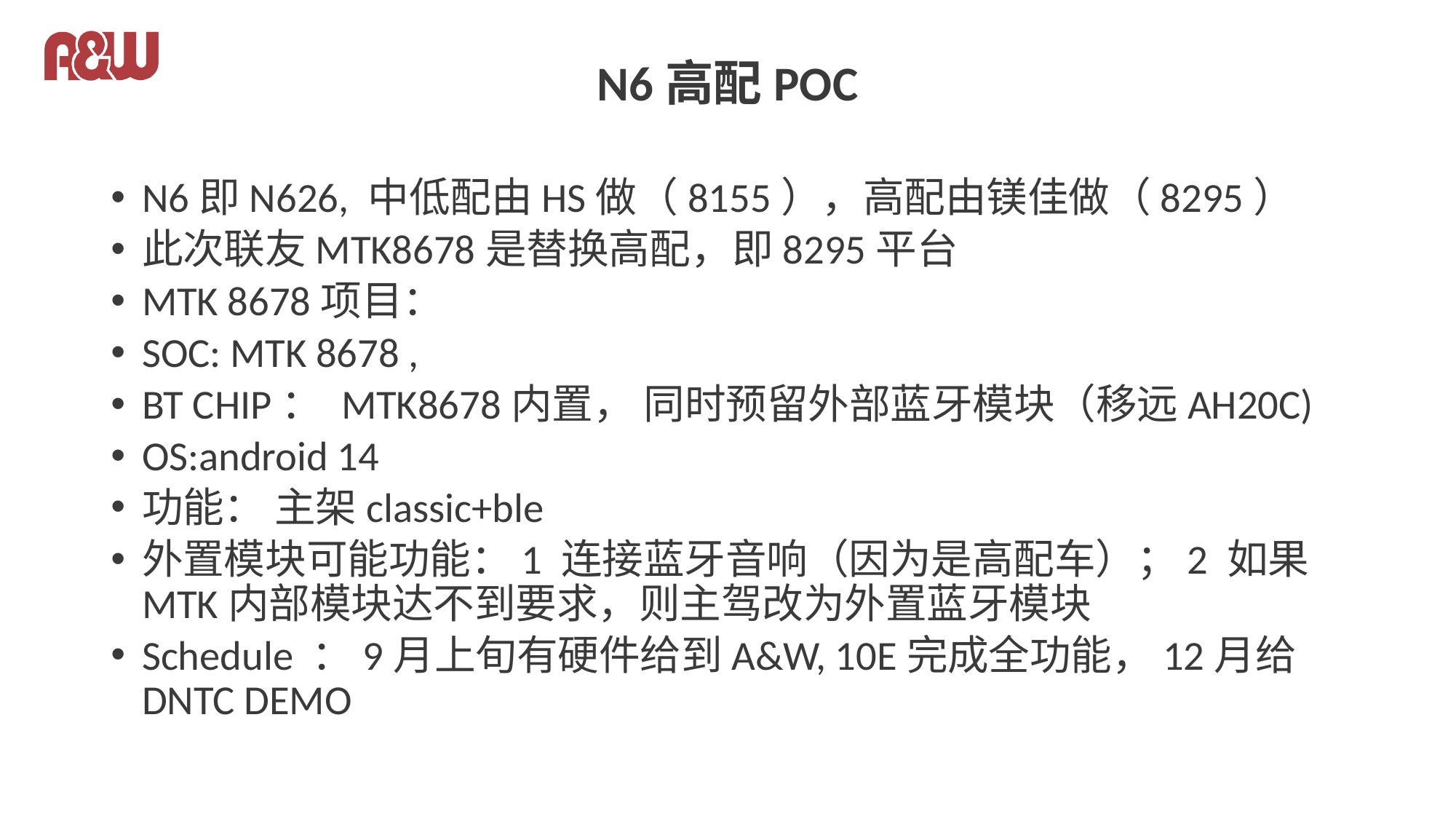

# N6高配POC
N6即N626, 中低配由HS做（8155），高配由镁佳做（8295）
此次联友MTK8678是替换高配，即8295平台
MTK 8678项目：
SOC: MTK 8678 ,
BT CHIP： MTK8678内置， 同时预留外部蓝牙模块（移远AH20C)
OS:android 14
功能： 主架classic+ble
外置模块可能功能：1 连接蓝牙音响（因为是高配车）；2 如果MTK内部模块达不到要求，则主驾改为外置蓝牙模块
Schedule ：9月上旬有硬件给到A&W, 10E完成全功能，12月给DNTC DEMO